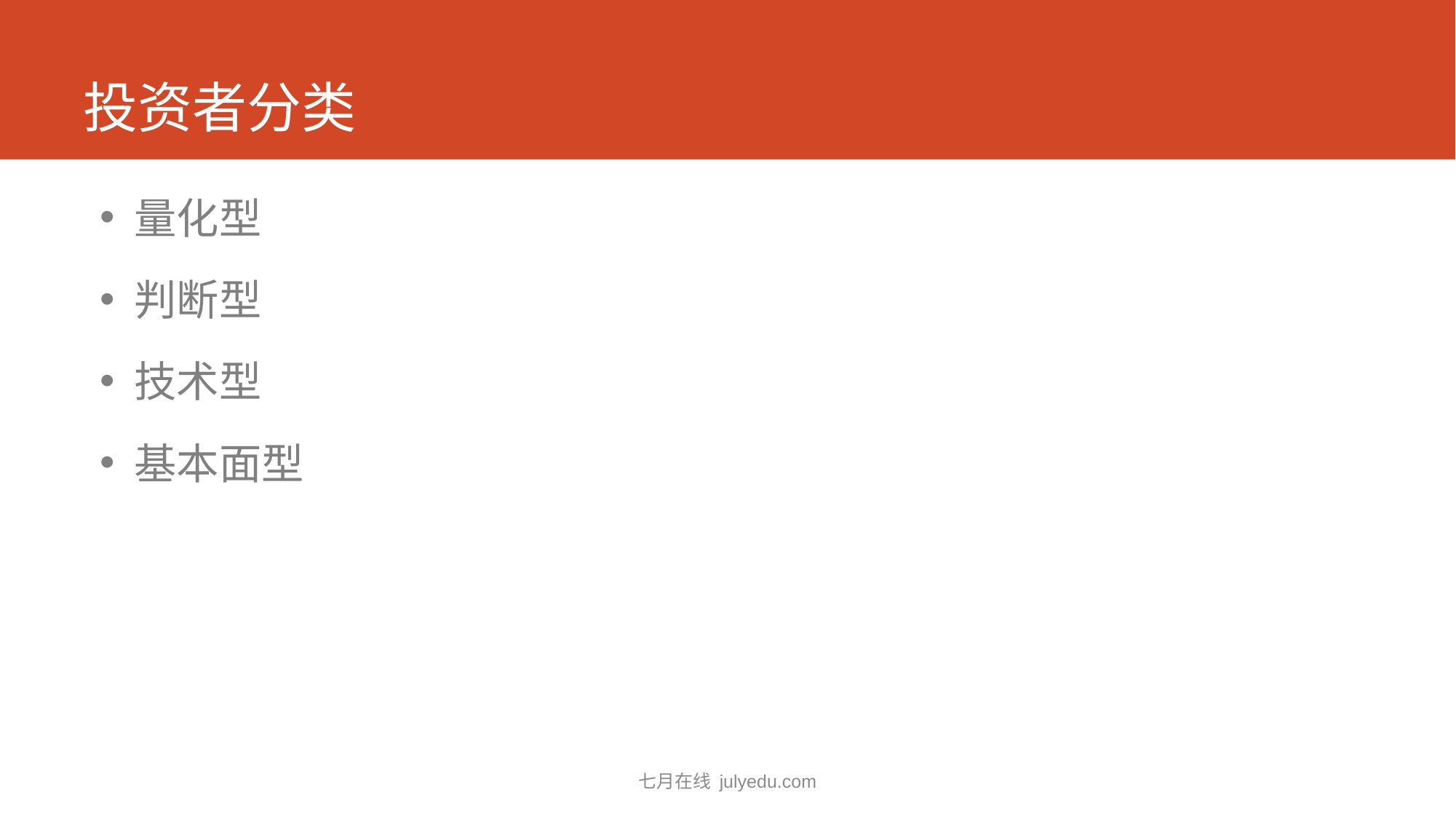

# 投资者分类
量化型
判断型
技术型
基本面型
七月在线 julyedu.com